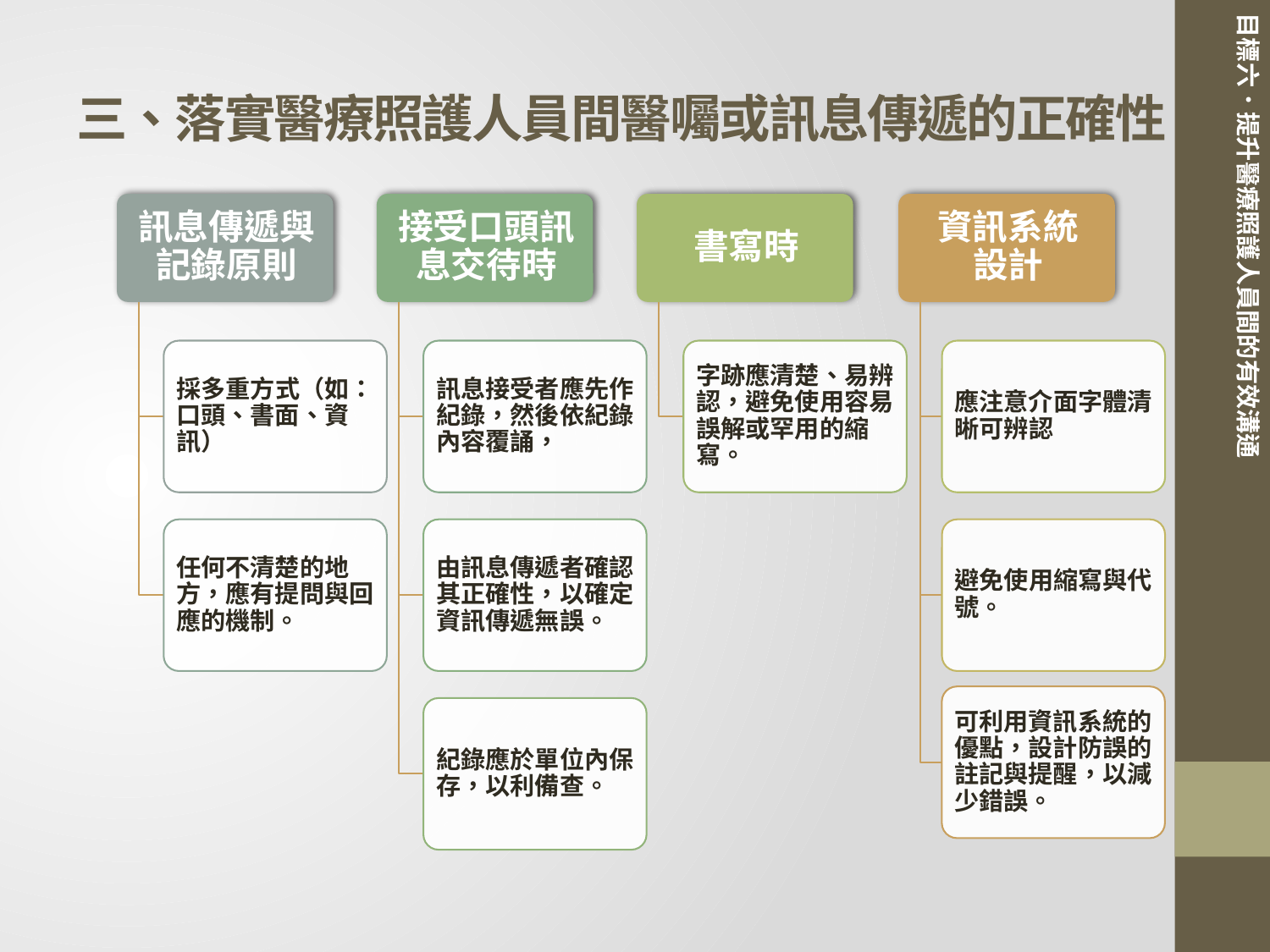

# 三、落實醫療照護人員間醫囑或訊息傳遞的正確性
訊息傳遞與記錄原則
採多重方式（如：口頭、書面、資訊）
任何不清楚的地方，應有提問與回應的機制。
接受口頭訊息交待時
訊息接受者應先作紀錄，然後依紀錄內容覆誦，
由訊息傳遞者確認其正確性，以確定資訊傳遞無誤。
紀錄應於單位內保存，以利備查。
書寫時
字跡應清楚、易辨認，避免使用容易誤解或罕用的縮寫。
資訊系統
設計
應注意介面字體清晰可辨認
避免使用縮寫與代號。
可利用資訊系統的優點，設計防誤的註記與提醒，以減少錯誤。